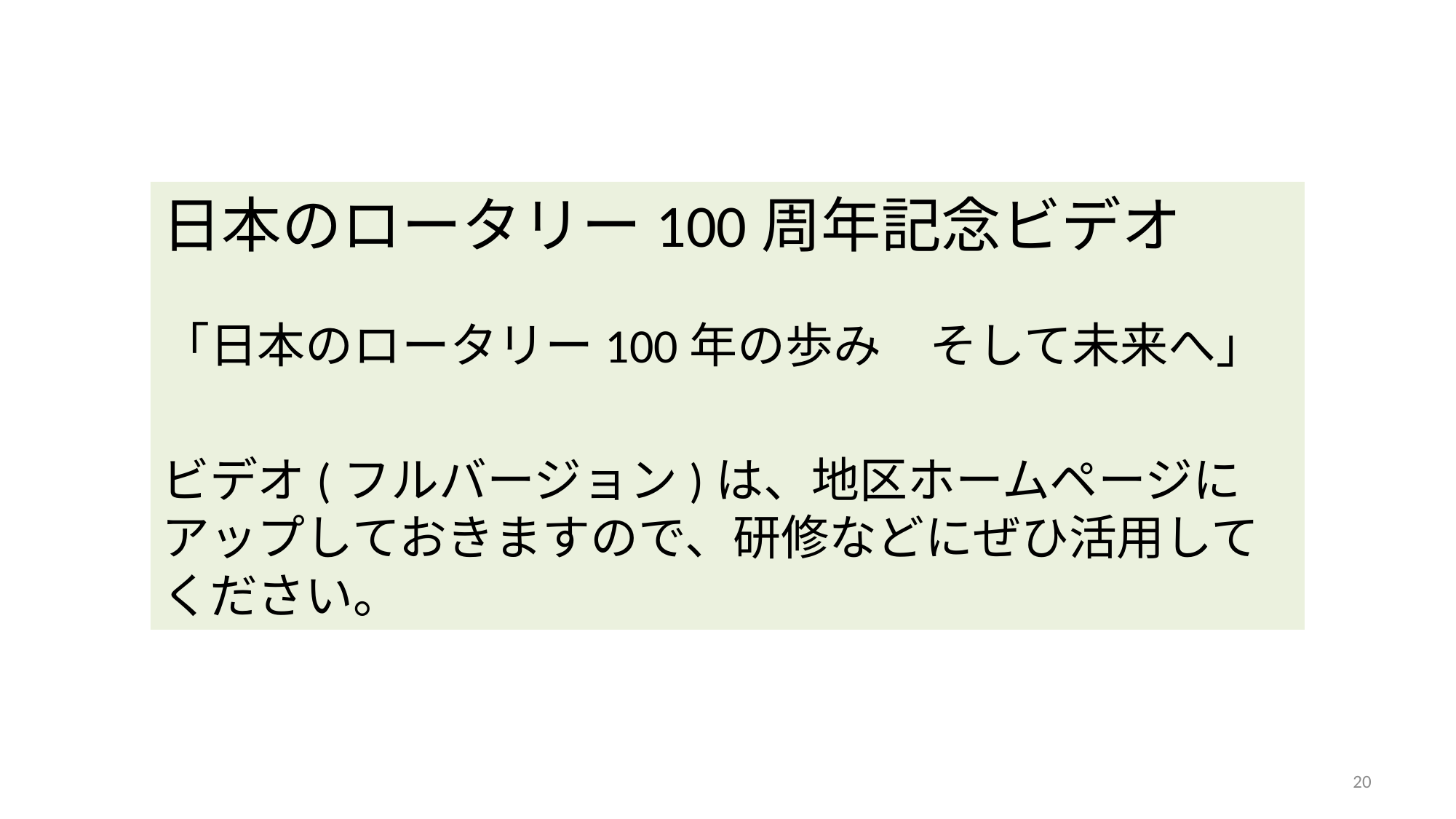

日本のロータリー100周年記念ビデオ

「日本のロータリー100年の歩み　そして未来へ」

ビデオ(フルバージョン)は、地区ホームページにアップしておきますので、研修などにぜひ活用してください。

20